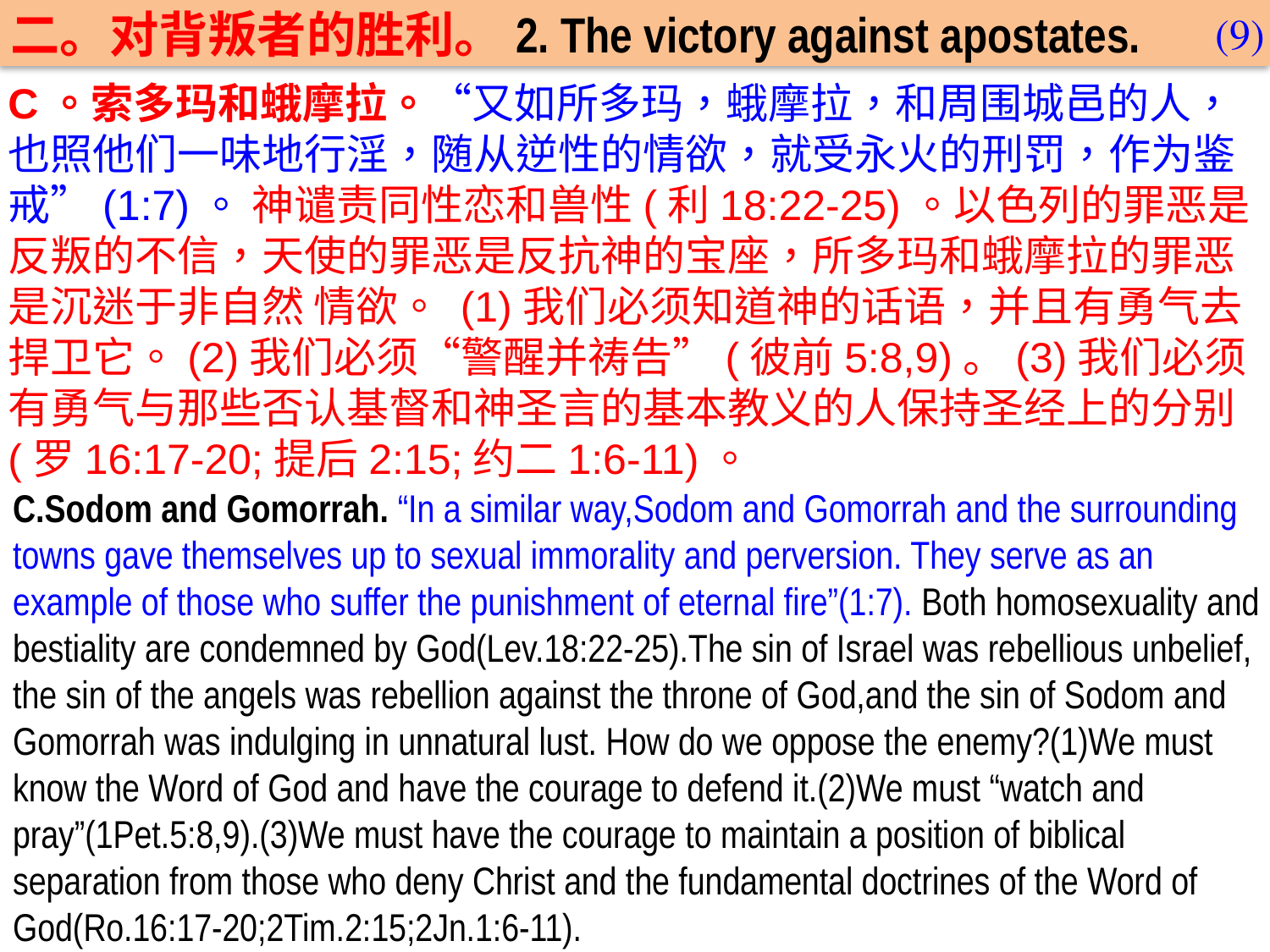

二。对背叛者的胜利。2. The victory against apostates.

(9)
C。索多玛和蛾摩拉。“又如所多玛，蛾摩拉，和周围城邑的人，也照他们一味地行淫，随从逆性的情欲，就受永火的刑罚，作为鉴戒”(1:7)。 神谴责同性恋和兽性(利18:22-25)。以色列的罪恶是反叛的不信，天使的罪恶是反抗神的宝座，所多玛和蛾摩拉的罪恶是沉迷于非自然 情欲。 (1)我们必须知道神的话语，并且有勇气去捍卫它。(2)我们必须“警醒并祷告”(彼前5:8,9)。(3)我们必须有勇气与那些否认基督和神圣言的基本教义的人保持圣经上的分别
(罗16:17-20;提后2:15;约二1:6-11)。
C.Sodom and Gomorrah. “In a similar way,Sodom and Gomorrah and the surrounding towns gave themselves up to sexual immorality and perversion. They serve as an example of those who suffer the punishment of eternal fire”(1:7). Both homosexuality and bestiality are condemned by God(Lev.18:22-25).The sin of Israel was rebellious unbelief, the sin of the angels was rebellion against the throne of God,and the sin of Sodom and Gomorrah was indulging in unnatural lust. How do we oppose the enemy?(1)We must know the Word of God and have the courage to defend it.(2)We must “watch and pray”(1Pet.5:8,9).(3)We must have the courage to maintain a position of biblical separation from those who deny Christ and the fundamental doctrines of the Word of God(Ro.16:17-20;2Tim.2:15;2Jn.1:6-11).